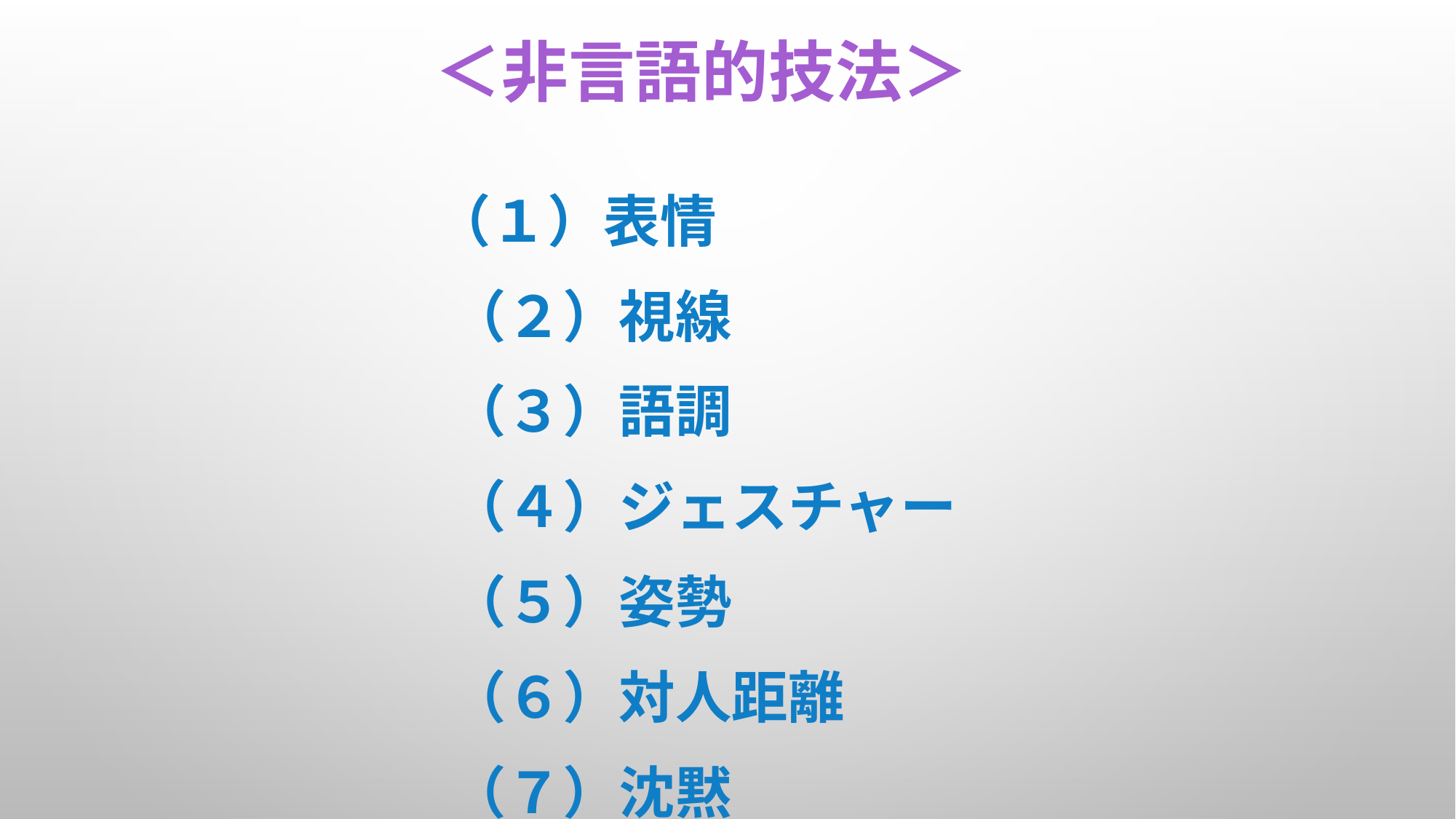

# ＜非言語的技法＞
　　 　 （１）表情
　　（２）視線
　　（３）語調
　　（４）ジェスチャー
　　（５）姿勢
　　（６）対人距離
　　（７）沈黙